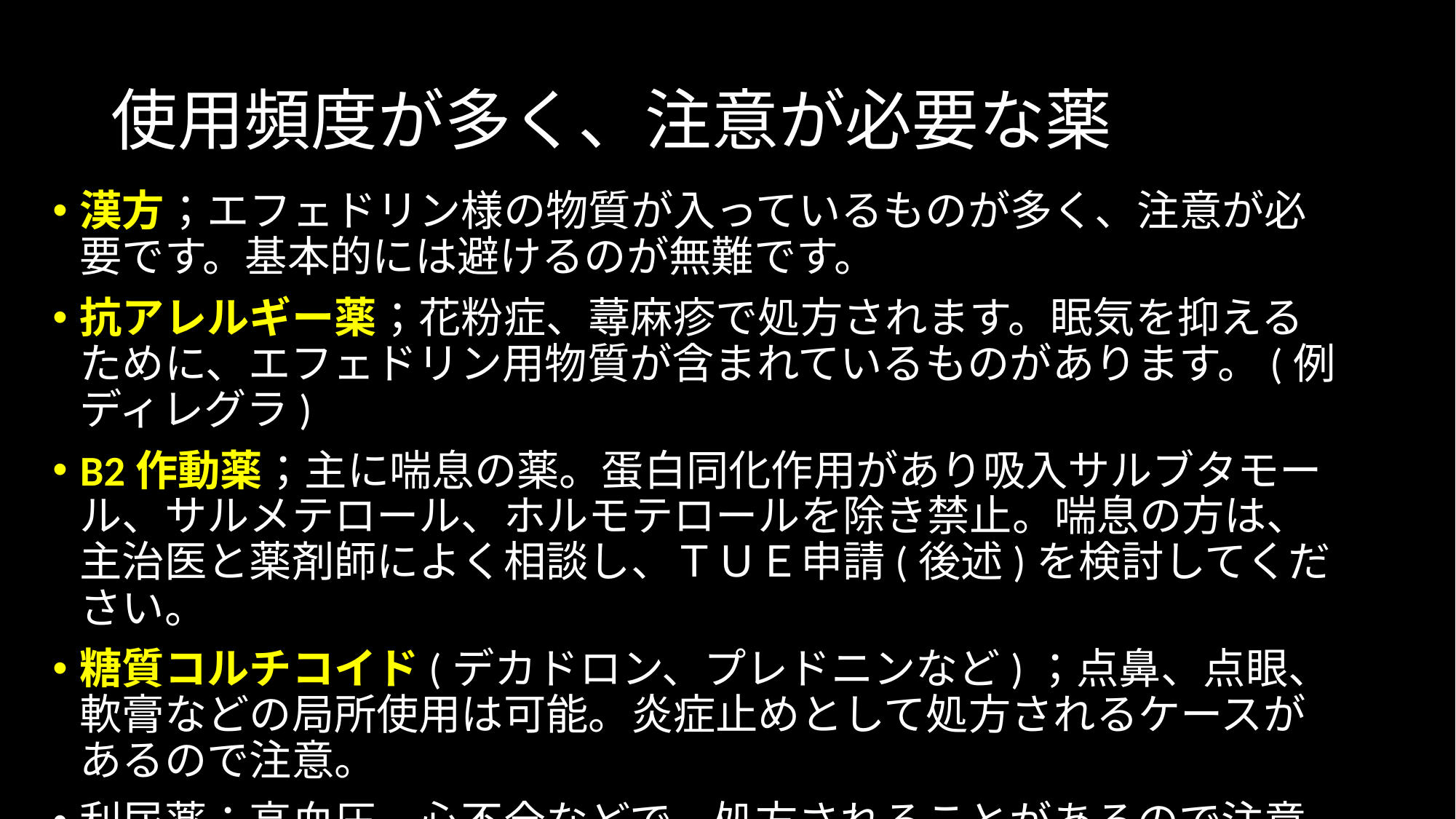

# 使用頻度が多く、注意が必要な薬
漢方；エフェドリン様の物質が入っているものが多く、注意が必要です。基本的には避けるのが無難です。
抗アレルギー薬；花粉症、蕁麻疹で処方されます。眠気を抑えるために、エフェドリン用物質が含まれているものがあります。(例ディレグラ)
Β2作動薬；主に喘息の薬。蛋白同化作用があり吸入サルブタモール、サルメテロール、ホルモテロールを除き禁止。喘息の方は、主治医と薬剤師によく相談し、ＴＵＥ申請(後述)を検討してください。
糖質コルチコイド(デカドロン、プレドニンなど)；点鼻、点眼、軟膏などの局所使用は可能。炎症止めとして処方されるケースがあるので注意。
利尿薬；高血圧、心不全などで、処方されることがあるので注意
抗生物質、インフルエンザ薬など→大丈夫